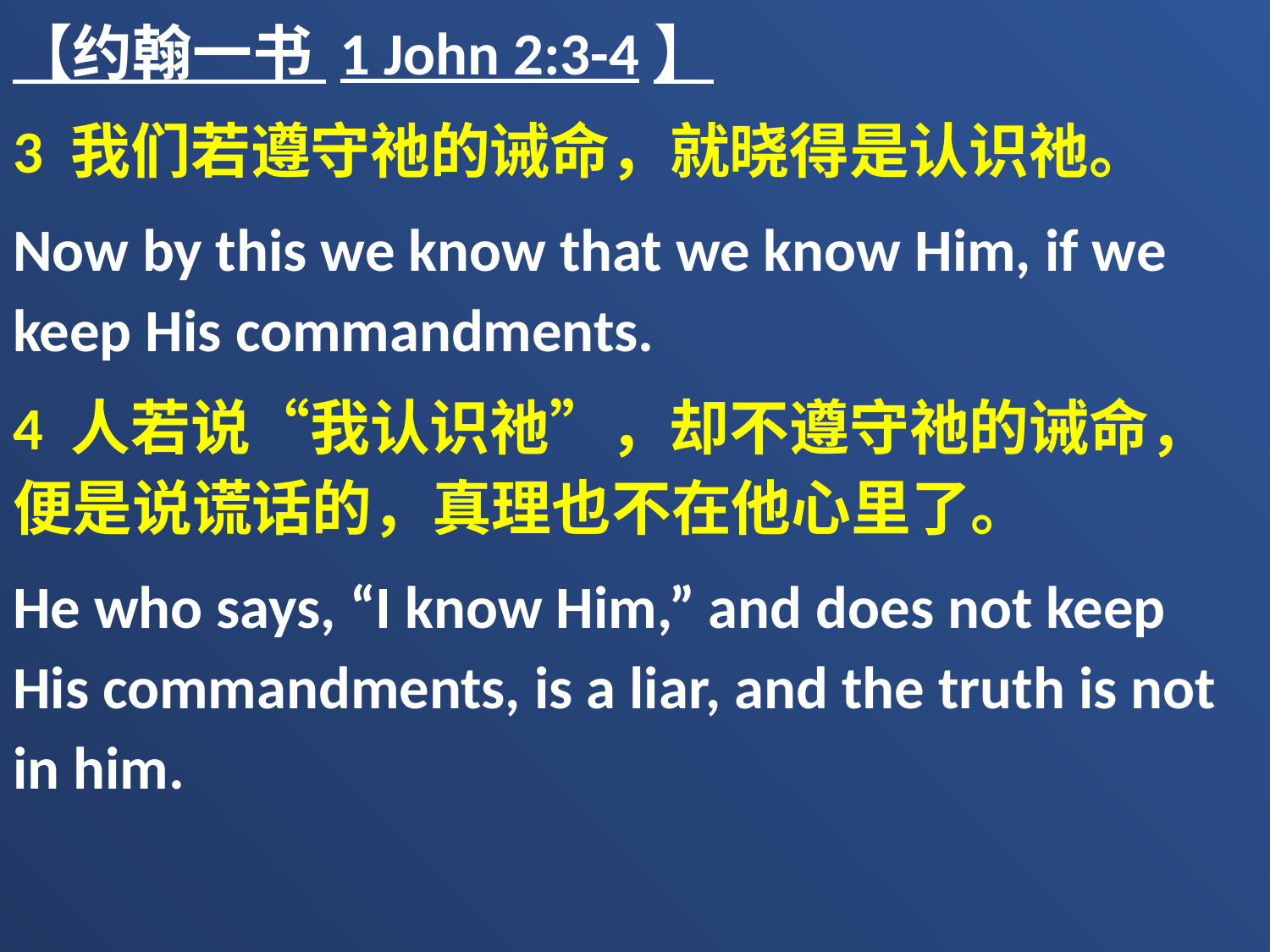

【约翰一书 1 John 2:3-4】
3 我们若遵守祂的诫命，就晓得是认识祂。
Now by this we know that we know Him, if we keep His commandments.
4 人若说“我认识祂”，却不遵守祂的诫命，便是说谎话的，真理也不在他心里了。
He who says, “I know Him,” and does not keep His commandments, is a liar, and the truth is not in him.